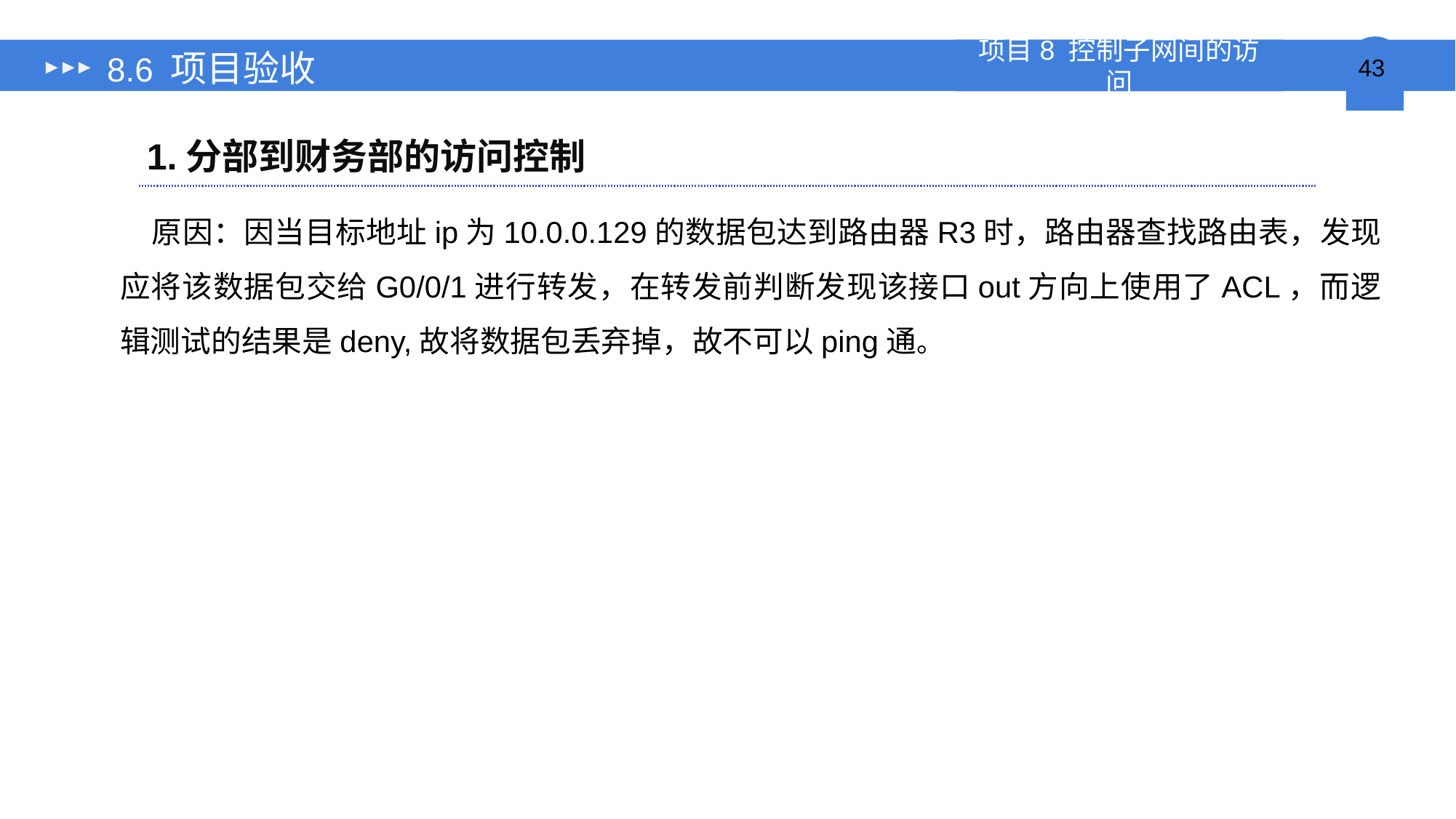

# 8.6 项目验收
1.分部到财务部的访问控制

原因：因当目标地址ip为10.0.0.129的数据包达到路由器R3时，路由器查找路由表，发现应将该数据包交给G0/0/1进行转发，在转发前判断发现该接口out方向上使用了ACL，而逻辑测试的结果是deny,故将数据包丢弃掉，故不可以ping通。